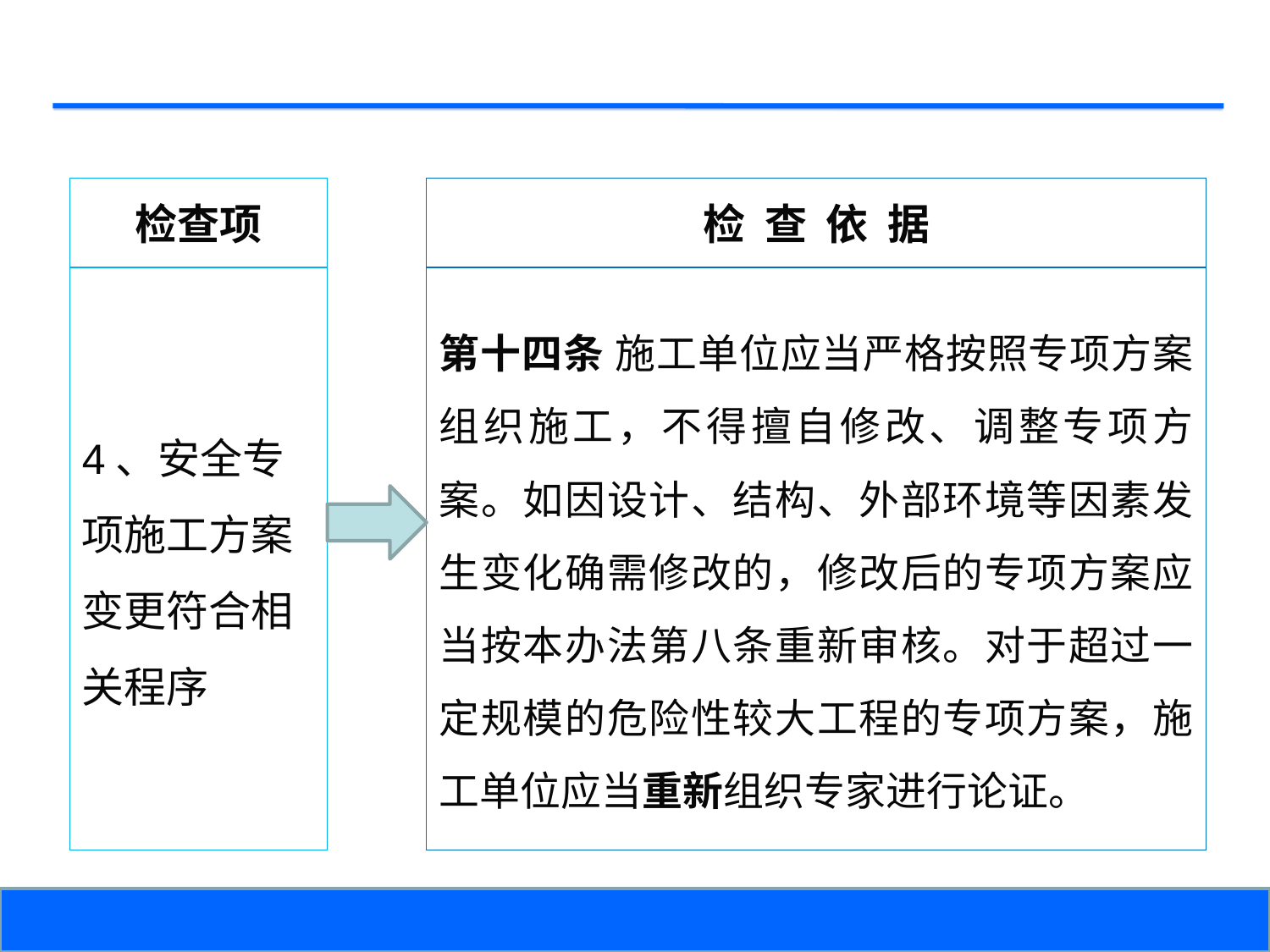

检查项
检  查  依  据
4、安全专项施工方案变更符合相关程序
第十四条 施工单位应当严格按照专项方案组织施工，不得擅自修改、调整专项方案。如因设计、结构、外部环境等因素发生变化确需修改的，修改后的专项方案应当按本办法第八条重新审核。对于超过一定规模的危险性较大工程的专项方案，施工单位应当重新组织专家进行论证。